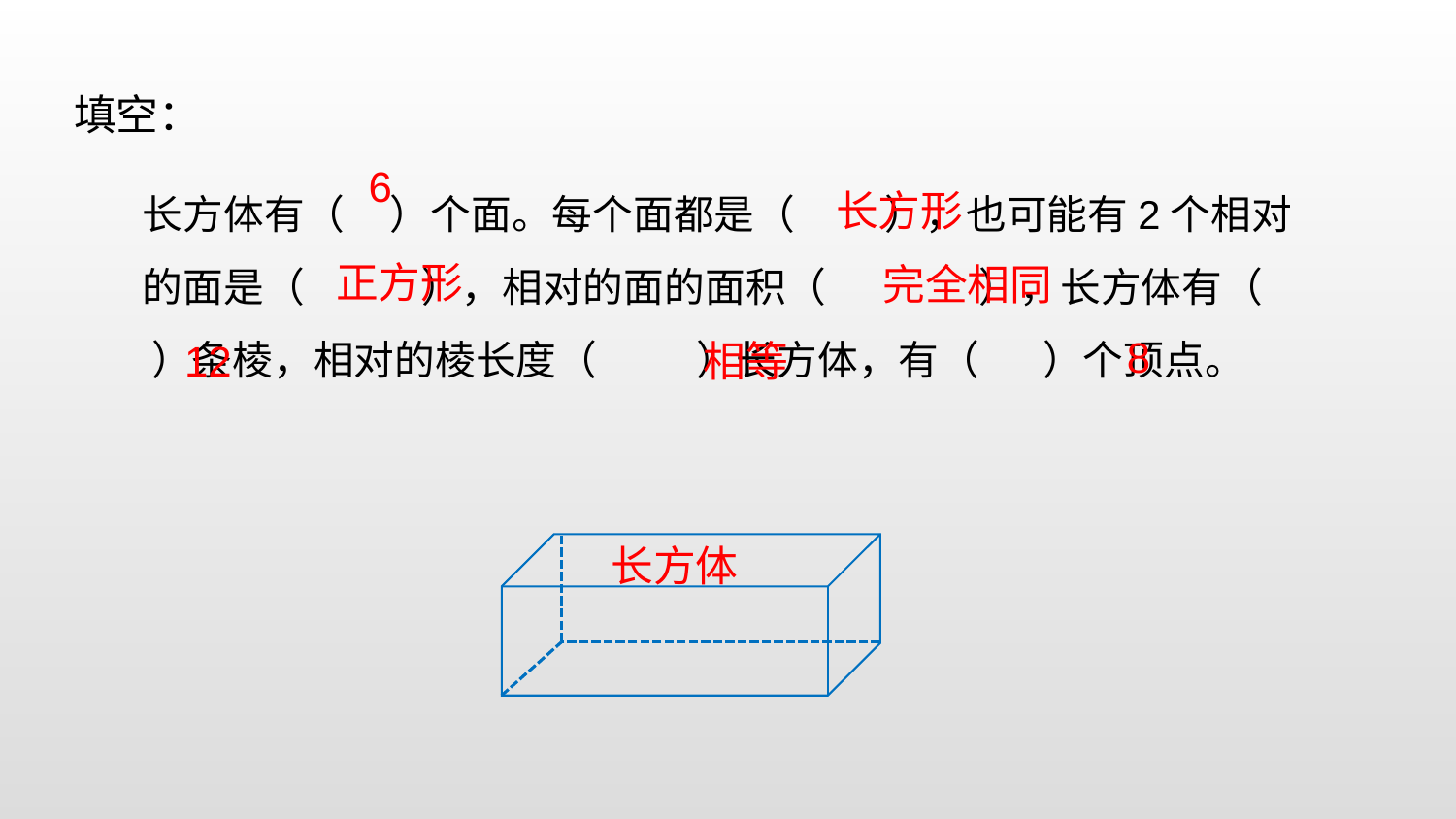

填空：
长方体有（     ）个面。每个面都是（          ），也可能有2个相对的面是（             ），相对的面的面积（                 ），长方体有（     ）条棱，相对的棱长度（           ）长方体，有（       ）个顶点。
 6
   长方形
   正方形
 完全相同
8
相等
 12

长方体